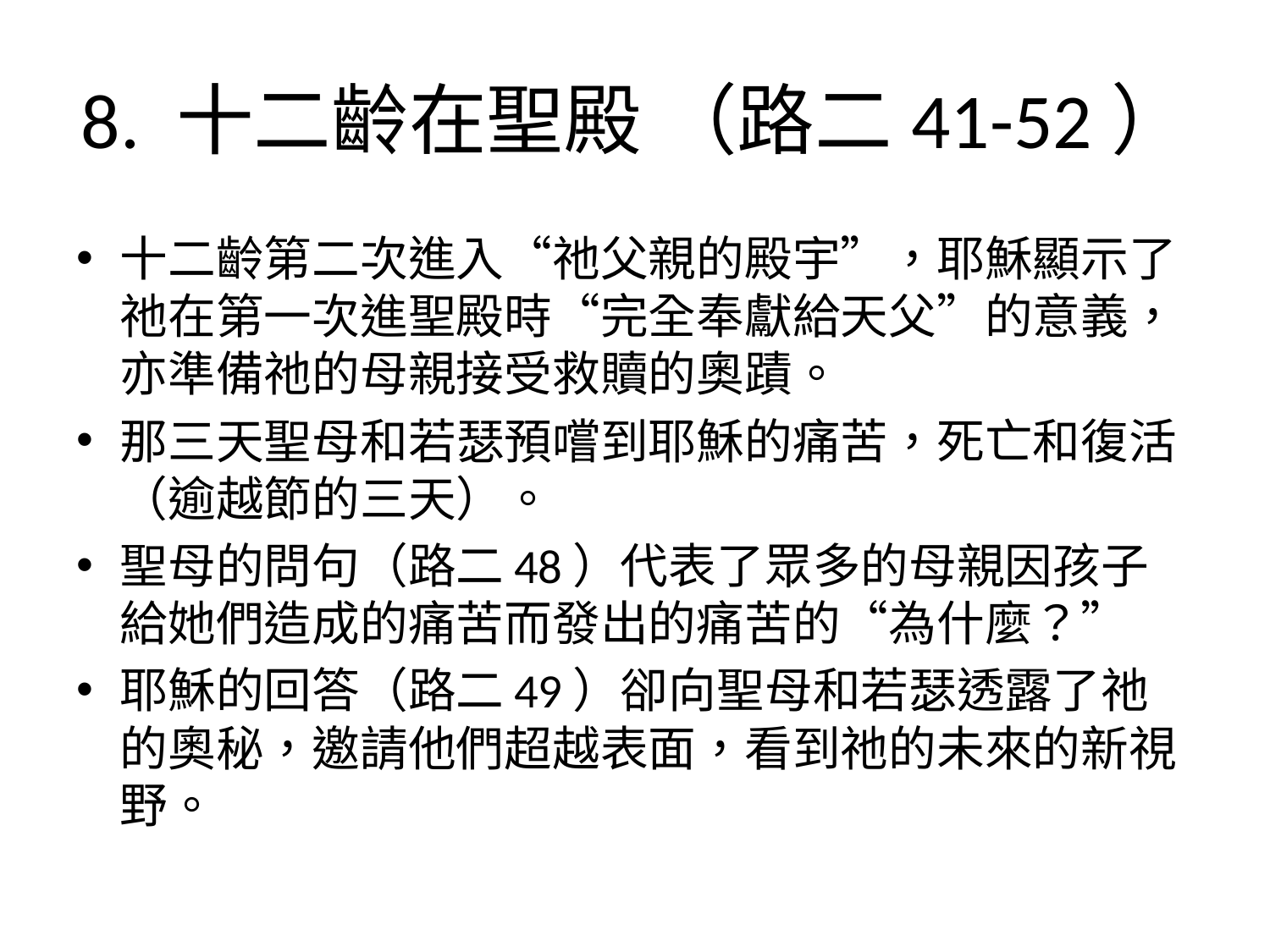

# 8. 十二齡在聖殿 （路二41-52）
十二齡第二次進入“祂父親的殿宇”，耶穌顯示了祂在第一次進聖殿時“完全奉獻給天父”的意義，亦準備祂的母親接受救贖的奧蹟。
那三天聖母和若瑟預嚐到耶穌的痛苦，死亡和復活（逾越節的三天）。
聖母的問句（路二48）代表了眾多的母親因孩子給她們造成的痛苦而發出的痛苦的“為什麼？”
耶穌的回答（路二49）卻向聖母和若瑟透露了祂的奧秘，邀請他們超越表面，看到祂的未來的新視野。